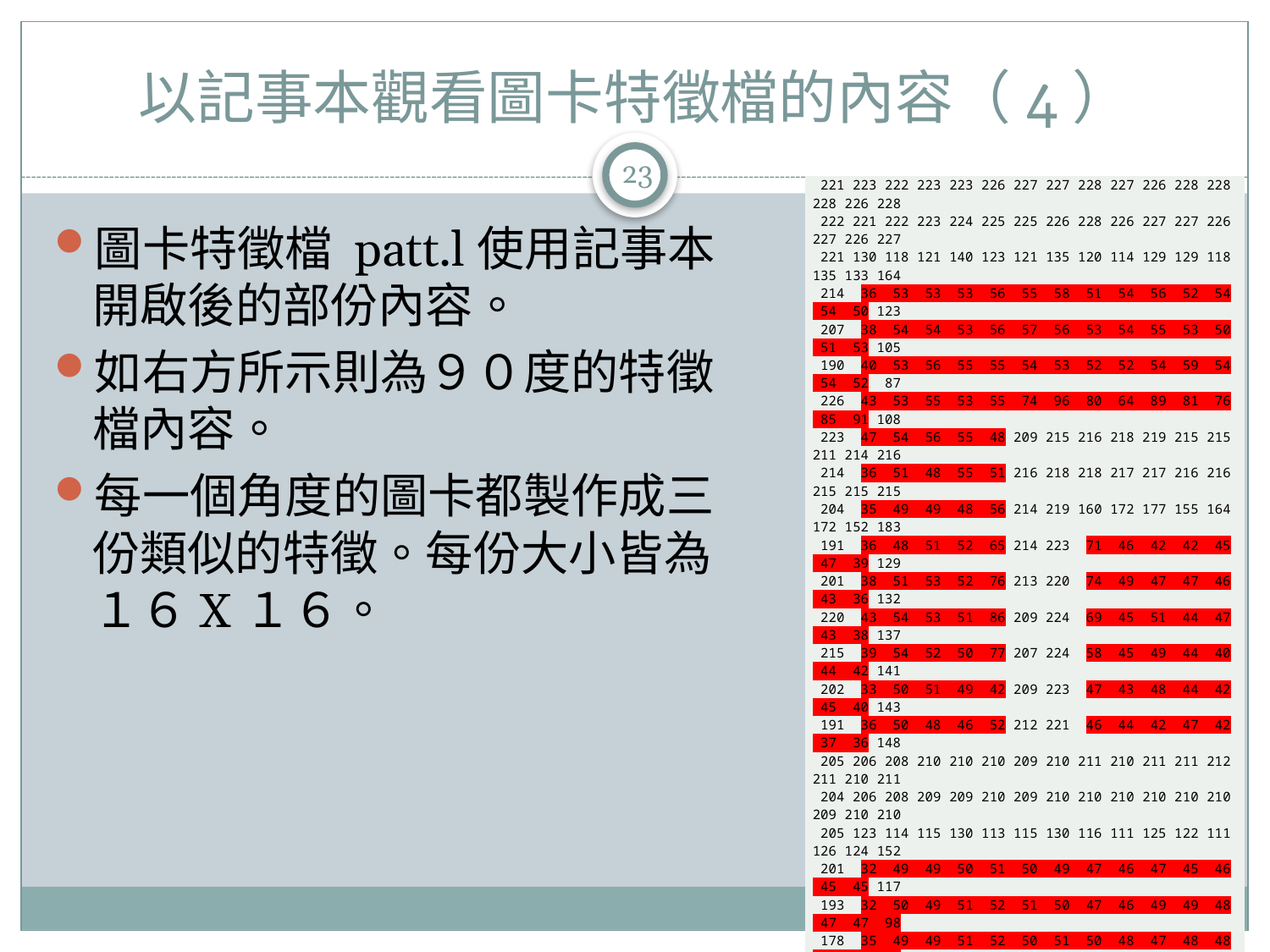

# 以記事本觀看圖卡特徵檔的內容（4）
23
| 221 223 222 223 223 226 227 227 228 227 226 228 228 228 226 228 222 221 222 223 224 225 225 226 228 226 227 227 226 227 226 227 221 130 118 121 140 123 121 135 120 114 129 129 118 135 133 164 214 36 53 53 53 56 55 58 51 54 56 52 54 54 50 123 207 38 54 54 53 56 57 56 53 54 55 53 50 51 53 105 190 40 53 56 55 55 54 53 52 52 54 59 54 54 52 87 226 43 53 55 53 55 74 96 80 64 89 81 76 85 91 108 223 47 54 56 55 48 209 215 216 218 219 215 215 211 214 216 214 36 51 48 55 51 216 218 218 217 217 216 216 215 215 215 204 35 49 49 48 56 214 219 160 172 177 155 164 172 152 183 191 36 48 51 52 65 214 223 71 46 42 42 45 47 39 129 201 38 51 53 52 76 213 220 74 49 47 47 46 43 36 132 220 43 54 53 51 86 209 224 69 45 51 44 47 43 38 137 215 39 54 52 50 77 207 224 58 45 49 44 40 44 42 141 202 33 50 51 49 42 209 223 47 43 48 44 42 45 40 143 191 36 50 48 46 52 212 221 46 44 42 47 42 37 36 148 205 206 208 210 210 210 209 210 211 210 211 211 212 211 210 211 204 206 208 209 209 210 209 210 210 210 210 210 210 209 210 210 205 123 114 115 130 113 115 130 116 111 125 122 111 126 124 152 201 32 49 49 50 51 50 49 47 46 47 45 46 45 45 117 193 32 50 49 51 52 51 50 47 46 49 49 48 47 47 98 178 35 49 49 51 52 50 51 50 48 47 48 48 50 47 82 210 37 46 48 50 52 69 90 77 61 88 79 64 81 82 101 207 39 48 47 47 42 201 202 204 204 205 205 204 201 202 201 200 31 48 44 46 44 206 202 203 201 203 203 200 202 200 199 194 31 48 47 46 52 206 203 147 161 167 144 155 166 144 172 178 31 46 46 45 59 205 206 62 43 43 43 42 39 35 127 186 33 45 46 47 69 203 207 69 43 45 43 38 39 33 129 204 36 45 46 45 82 199 209 63 41 41 41 40 38 32 134 198 33 46 45 47 76 198 209 52 42 41 39 38 37 37 139 188 29 45 46 48 41 196 208 43 42 42 41 39 38 37 142 179 30 45 44 44 45 200 204 36 39 38 40 35 35 35 146 148 151 153 148 150 148 151 151 149 151 148 148 147 147 150 148 149 149 150 147 148 149 149 149 150 150 150 150 150 148 147 148 152 91 88 88 100 87 86 98 89 91 100 95 88 91 81 118 151 15 31 31 29 32 29 33 31 27 28 32 28 28 27 99 143 18 31 30 31 29 30 30 29 28 26 28 21 25 28 79 122 20 32 32 32 32 32 29 28 29 31 28 26 22 28 64 161 22 29 32 31 39 50 70 59 48 78 62 48 54 60 80 159 22 23 30 28 29 165 153 154 153 149 154 154 150 151 147 153 12 23 29 26 32 164 145 147 147 145 143 144 144 145 146 145 13 23 24 23 40 164 146 102 118 119 107 122 128 112 134 133 15 25 27 28 46 163 156 45 25 23 26 24 26 21 108 137 17 25 23 24 54 158 152 45 23 21 24 26 23 19 110 156 21 28 28 29 70 160 154 40 29 24 24 20 24 18 116 153 19 28 28 29 66 158 156 29 26 27 23 20 24 22 123 141 15 29 28 27 29 158 154 23 28 28 22 22 24 23 129 129 15 24 25 27 32 162 154 18 28 26 25 26 22 23 132 |
| --- |
圖卡特徵檔 patt.l使用記事本開啟後的部份內容。
如右方所示則為９０度的特徵檔內容。
每一個角度的圖卡都製作成三份類似的特徵。每份大小皆為１６X１６。